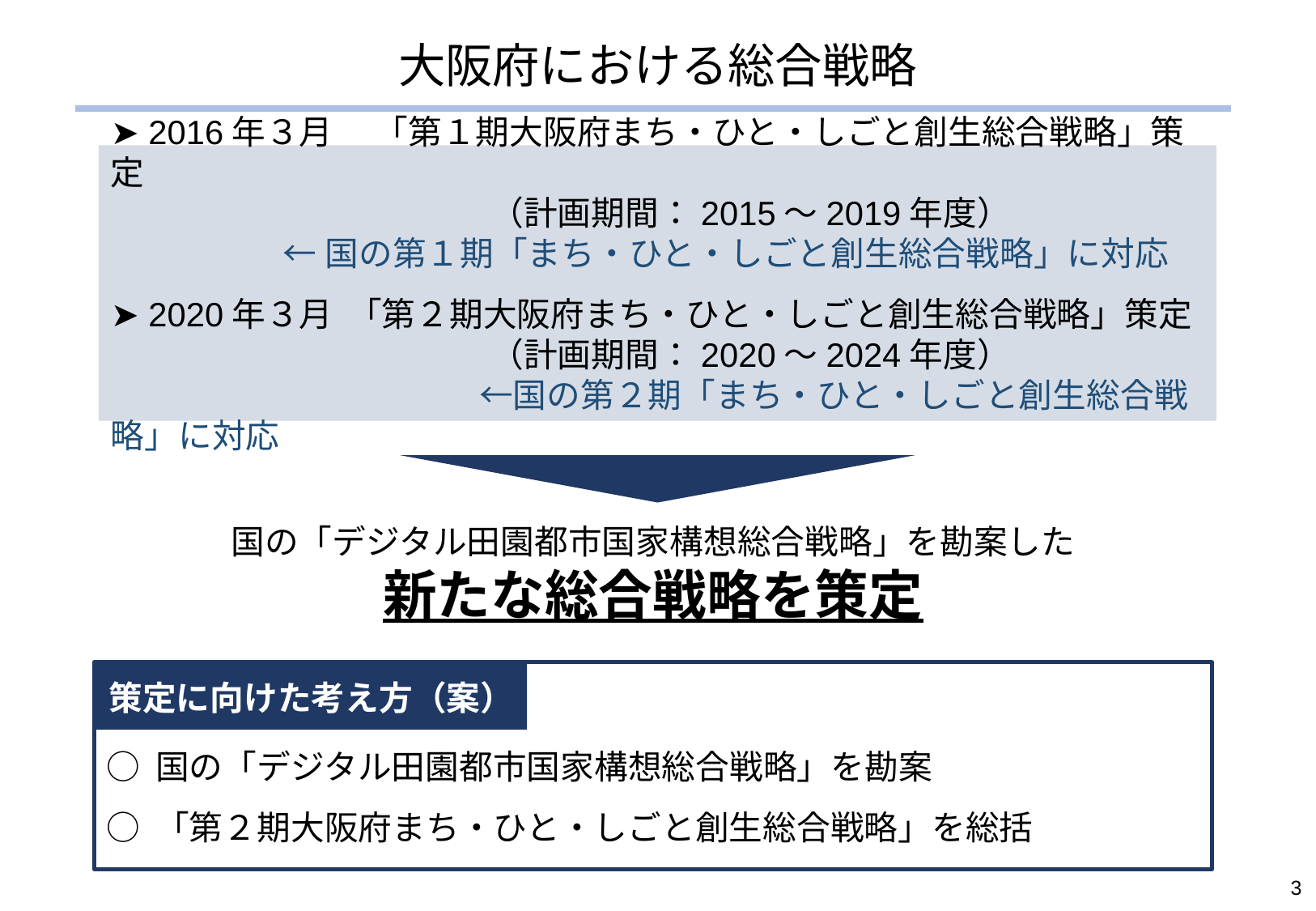

大阪府における総合戦略
➤ 2016年３月　 「第１期大阪府まち・ひと・しごと創生総合戦略」策定
　　　　　　　　　　　 （計画期間：2015～2019年度）
                       ←国の第１期「まち・ひと・しごと創生総合戦略」に対応
➤ 2020年３月  「第２期大阪府まち・ひと・しごと創生総合戦略」策定
　　　　　　　　　　　 （計画期間：2020～2024年度）
 　　　　　　　　　　  ←国の第２期「まち・ひと・しごと創生総合戦略」に対応
国の「デジタル田園都市国家構想総合戦略」を勘案した
新たな総合戦略を策定

s

○ 国の「デジタル田園都市国家構想総合戦略」を勘案
○ 「第２期大阪府まち・ひと・しごと創生総合戦略」を総括
策定に向けた考え方（案）
3